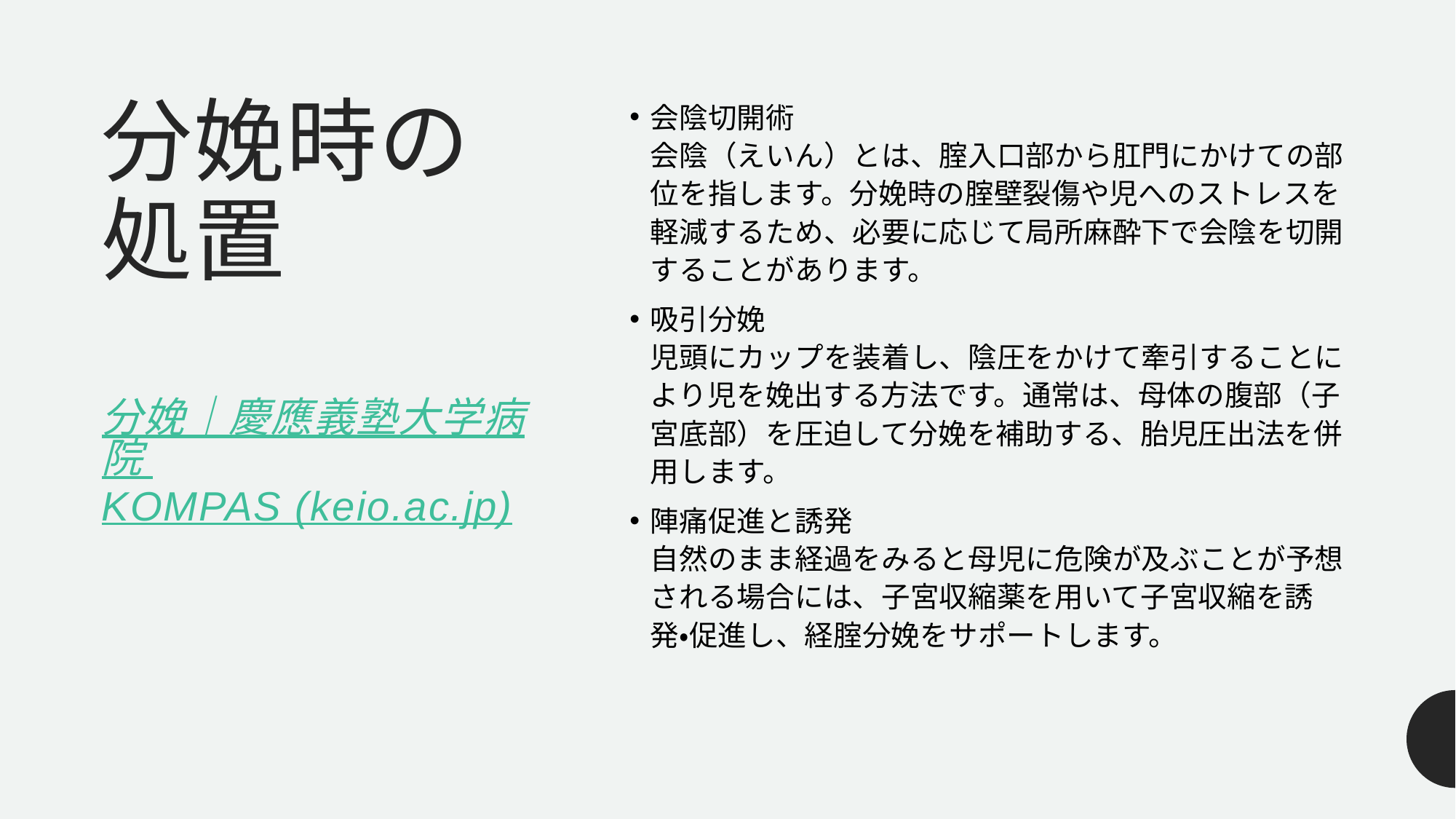

# 分娩時の処置 分娩｜慶應義塾大学病院 KOMPAS (keio.ac.jp)
会陰切開術
会陰（えいん）とは、腟入口部から肛門にかけての部位を指します。分娩時の腟壁裂傷や児へのストレスを軽減するため、必要に応じて局所麻酔下で会陰を切開することがあります。
吸引分娩
児頭にカップを装着し、陰圧をかけて牽引することにより児を娩出する方法です。通常は、母体の腹部（子宮底部）を圧迫して分娩を補助する、胎児圧出法を併用します。
陣痛促進と誘発
自然のまま経過をみると母児に危険が及ぶことが予想される場合には、子宮収縮薬を用いて子宮収縮を誘発・促進し、経腟分娩をサポートします。